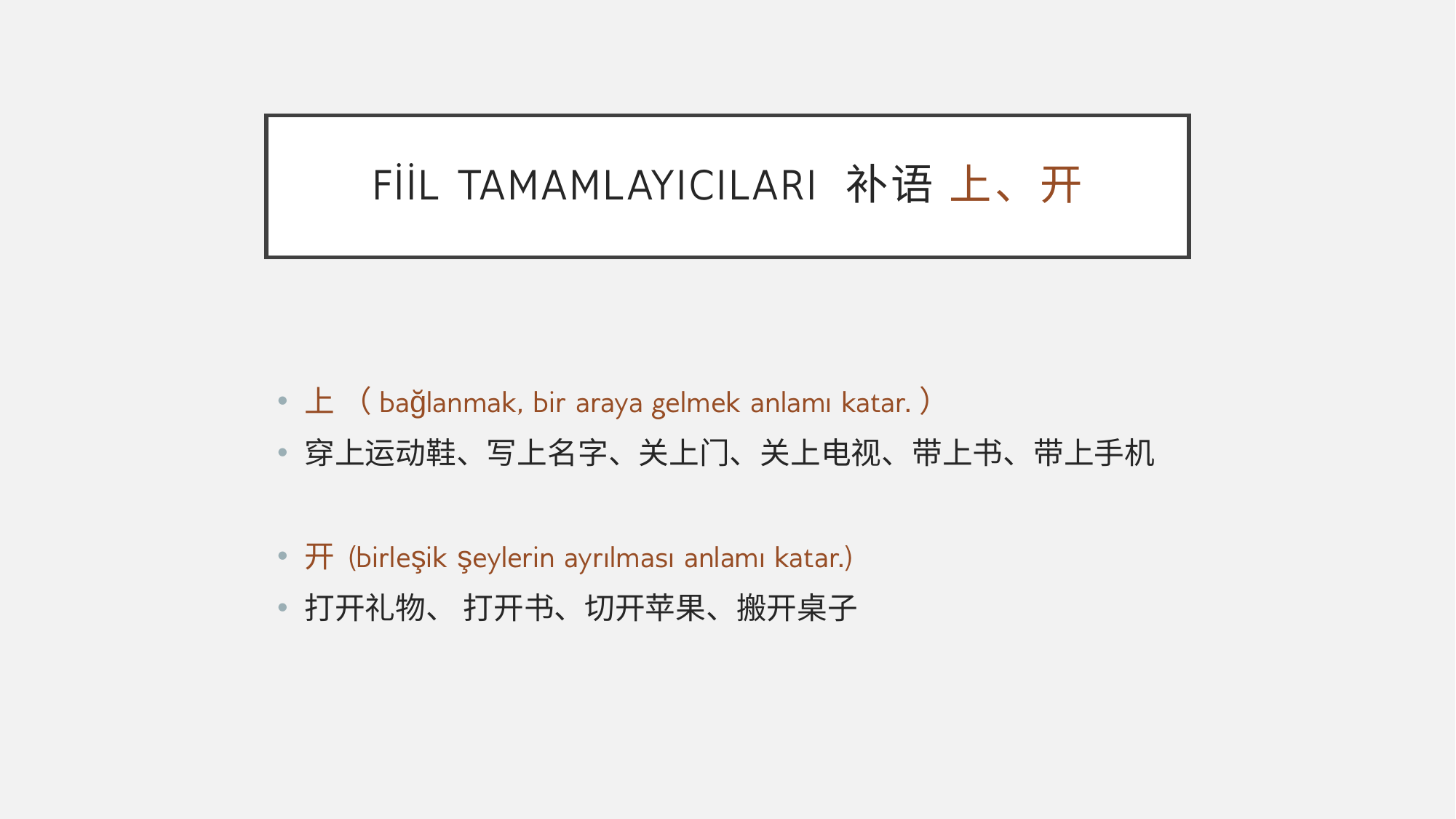

# Fİİl tamamlayicilari 补语 上、开
上 （bağlanmak, bir araya gelmek anlamı katar.）
穿上运动鞋、写上名字、关上门、关上电视、带上书、带上手机

开 (birleşik şeylerin ayrılması anlamı katar.)
打开礼物、 打开书、切开苹果、搬开桌子